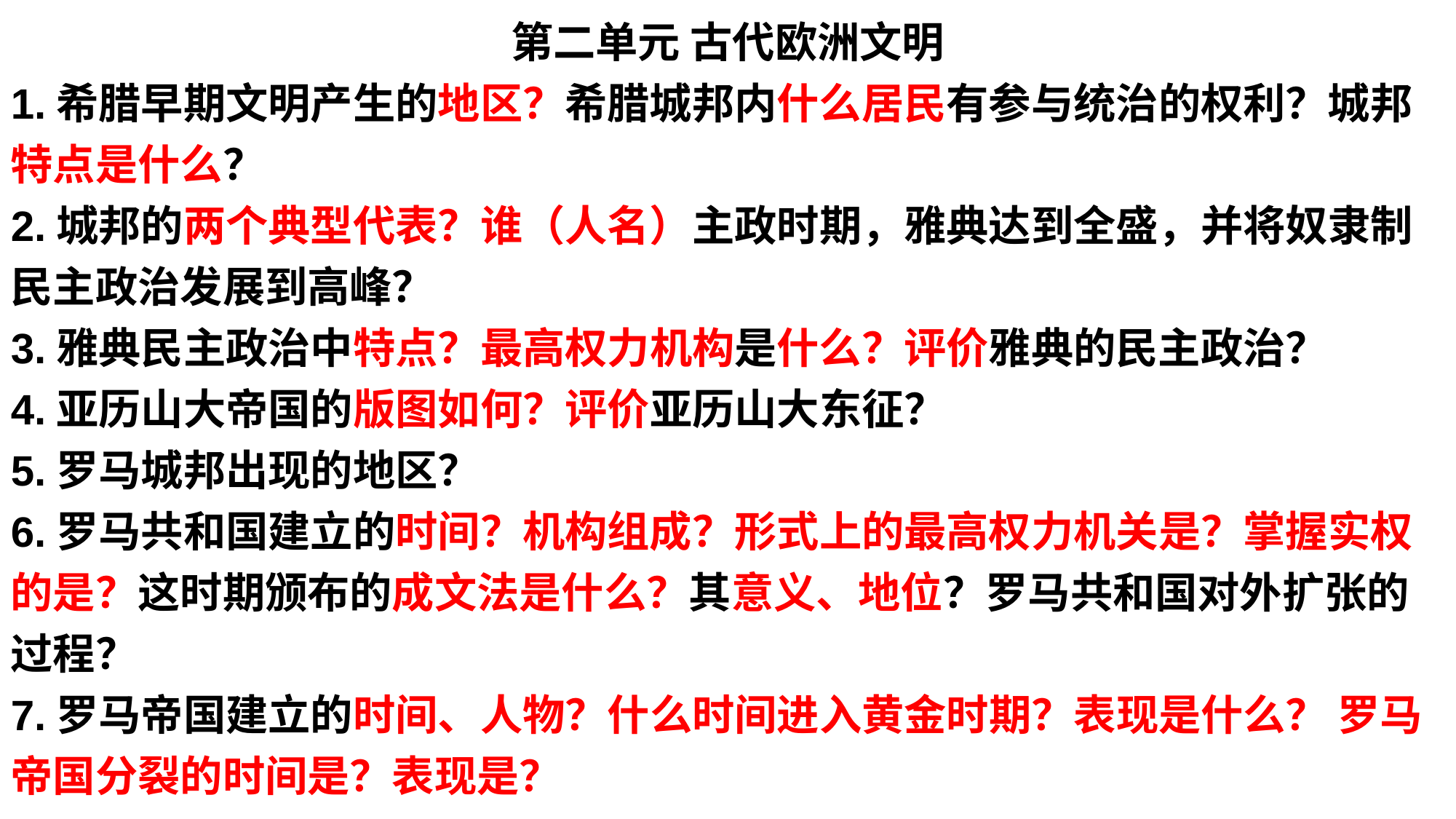

第二单元 古代欧洲文明
1.希腊早期文明产生的地区？希腊城邦内什么居民有参与统治的权利？城邦特点是什么？
2.城邦的两个典型代表？谁（人名）主政时期，雅典达到全盛，并将奴隶制民主政治发展到高峰？
3.雅典民主政治中特点？最高权力机构是什么？评价雅典的民主政治？
4.亚历山大帝国的版图如何？评价亚历山大东征？
5.罗马城邦出现的地区？
6.罗马共和国建立的时间？机构组成？形式上的最高权力机关是？掌握实权的是？这时期颁布的成文法是什么？其意义、地位？罗马共和国对外扩张的过程？
7.罗马帝国建立的时间、人物？什么时间进入黄金时期？表现是什么？ 罗马帝国分裂的时间是？表现是？